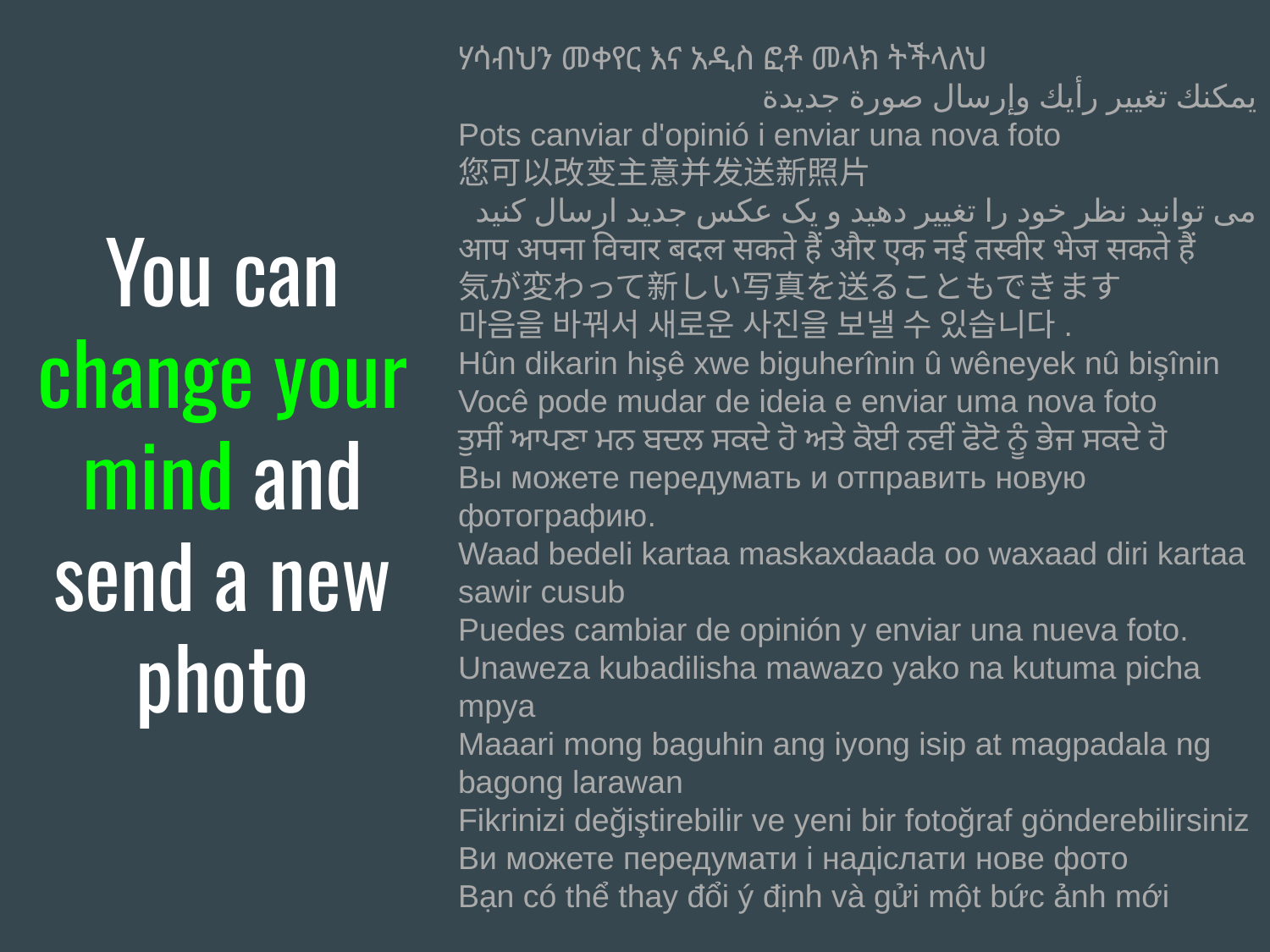

You can change your mind and send a new photo
ሃሳብህን መቀየር እና አዲስ ፎቶ መላክ ትችላለህ
يمكنك تغيير رأيك وإرسال صورة جديدة
Pots canviar d'opinió i enviar una nova foto
您可以改变主意并发送新照片
می توانید نظر خود را تغییر دهید و یک عکس جدید ارسال کنید
आप अपना विचार बदल सकते हैं और एक नई तस्वीर भेज सकते हैं
気が変わって新しい写真を送ることもできます
마음을 바꿔서 새로운 사진을 보낼 수 있습니다.
Hûn dikarin hişê xwe biguherînin û wêneyek nû bişînin
Você pode mudar de ideia e enviar uma nova foto
ਤੁਸੀਂ ਆਪਣਾ ਮਨ ਬਦਲ ਸਕਦੇ ਹੋ ਅਤੇ ਕੋਈ ਨਵੀਂ ਫੋਟੋ ਨੂੰ ਭੇਜ ਸਕਦੇ ਹੋ
Вы можете передумать и отправить новую фотографию.
Waad bedeli kartaa maskaxdaada oo waxaad diri kartaa sawir cusub
Puedes cambiar de opinión y enviar una nueva foto.
Unaweza kubadilisha mawazo yako na kutuma picha mpya
Maaari mong baguhin ang iyong isip at magpadala ng bagong larawan
Fikrinizi değiştirebilir ve yeni bir fotoğraf gönderebilirsiniz
Ви можете передумати і надіслати нове фото
Bạn có thể thay đổi ý định và gửi một bức ảnh mới